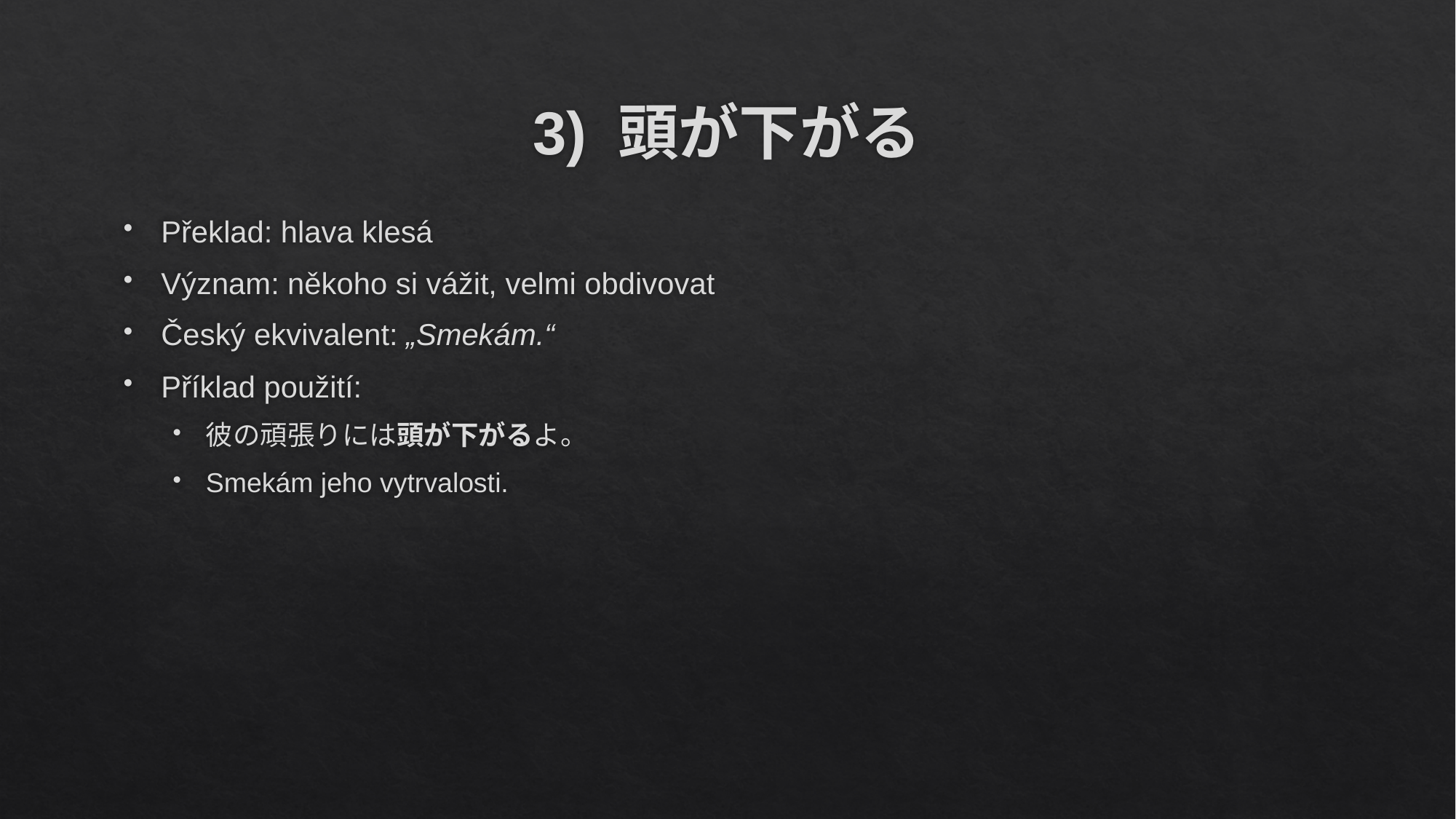

# 3) 頭が下がる
Překlad: hlava klesá
Význam: někoho si vážit, velmi obdivovat
Český ekvivalent: „Smekám.“
Příklad použití:
彼の頑張りには頭が下がるよ。
Smekám jeho vytrvalosti.